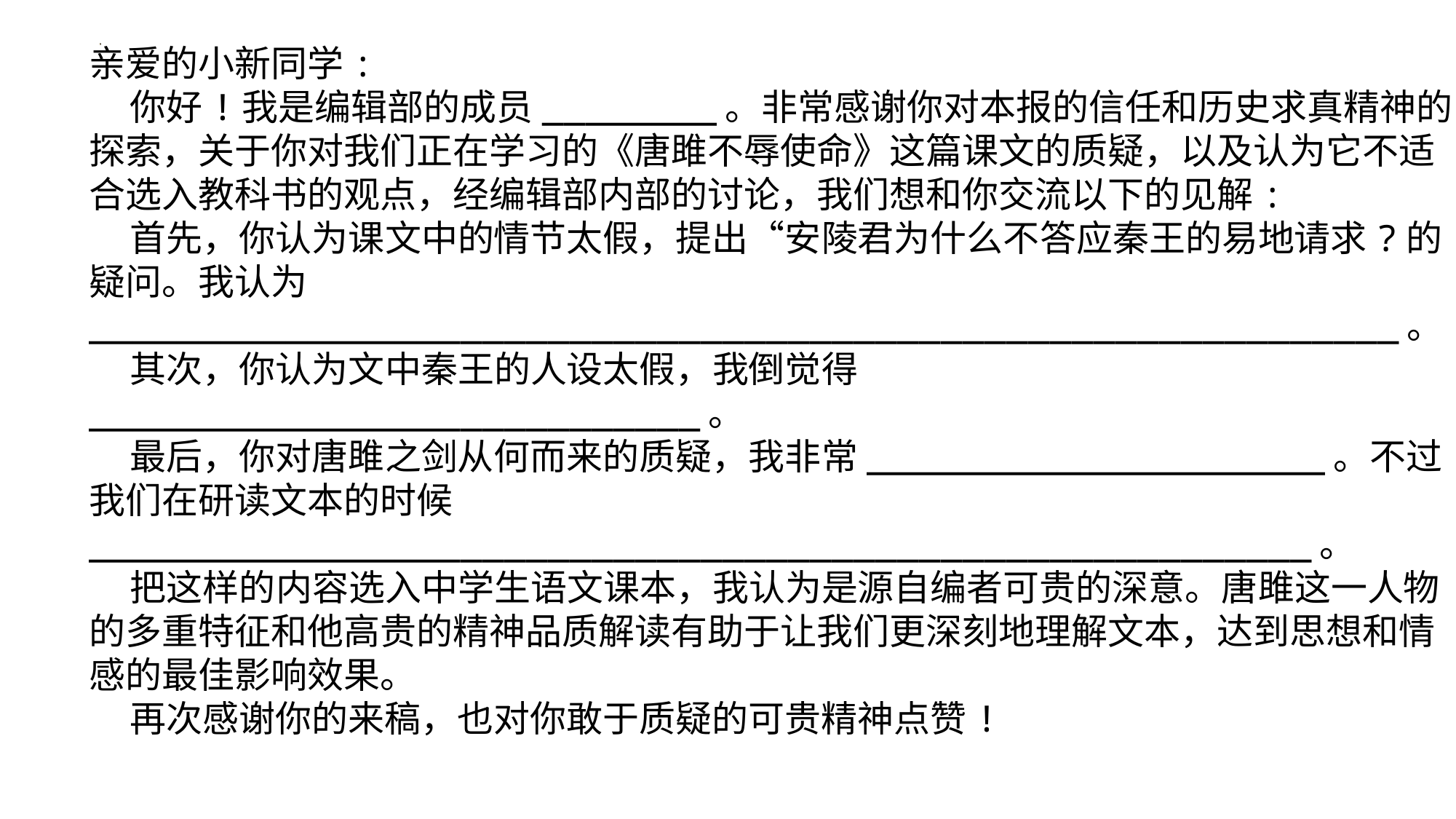

亲爱的小新同学:
    你好!我是编辑部的成员________。非常感谢你对本报的信任和历史求真精神的探索，关于你对我们正在学习的《唐雎不辱使命》这篇课文的质疑，以及认为它不适合选入教科书的观点，经编辑部内部的讨论，我们想和你交流以下的见解:
    首先，你认为课文中的情节太假，提出“安陵君为什么不答应秦王的易地请求?的疑问。我认为____________________________________________________________。
    其次，你认为文中秦王的人设太假，我倒觉得____________________________。
    最后，你对唐雎之剑从何而来的质疑，我非常_____________________。不过我们在研读文本的时候________________________________________________________。
    把这样的内容选入中学生语文课本，我认为是源自编者可贵的深意。唐雎这一人物的多重特征和他高贵的精神品质解读有助于让我们更深刻地理解文本，达到思想和情感的最佳影响效果。
    再次感谢你的来稿，也对你敢于质疑的可贵精神点赞!